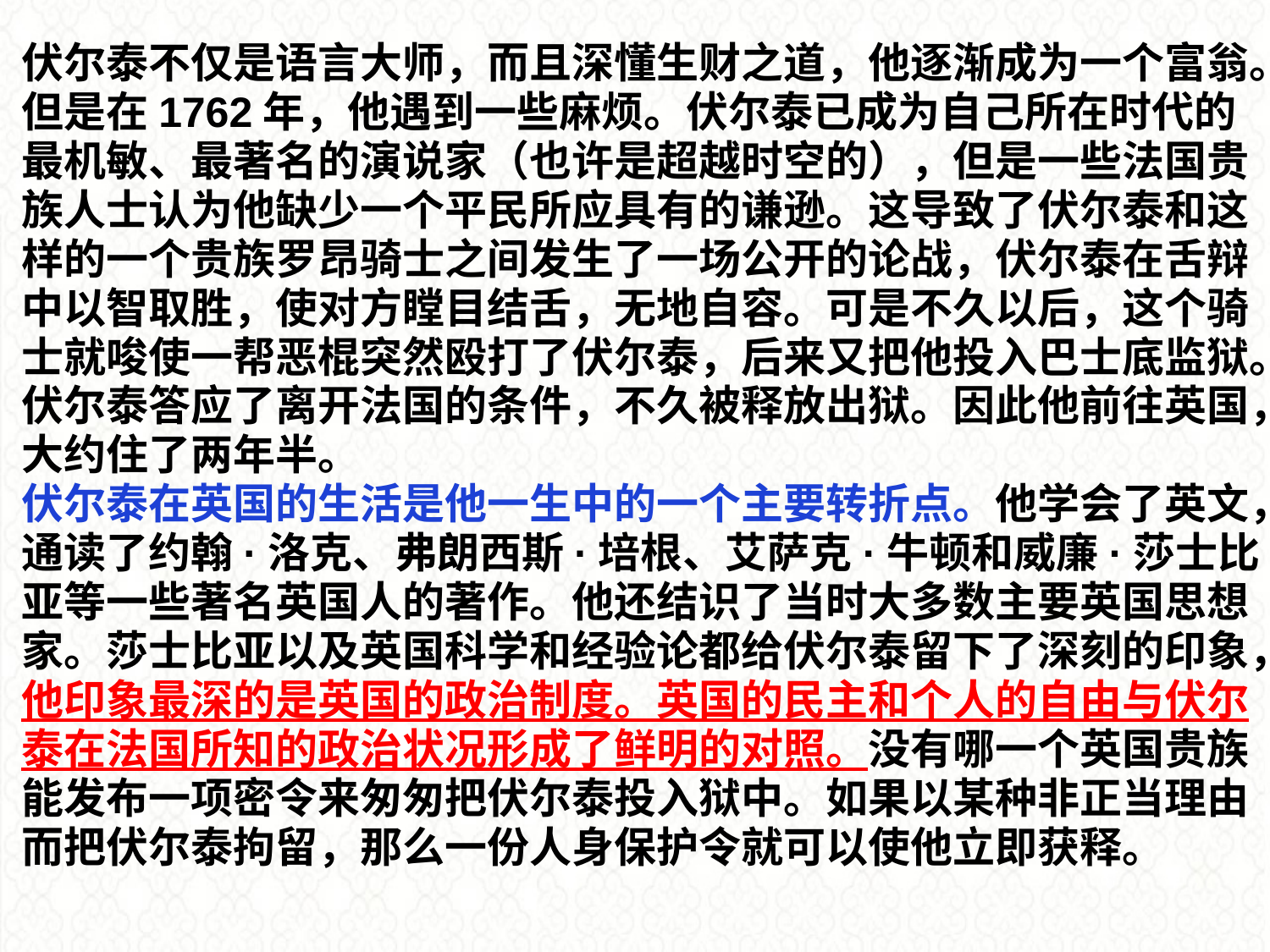

伏尔泰不仅是语言大师，而且深懂生财之道，他逐渐成为一个富翁。但是在1762年，他遇到一些麻烦。伏尔泰已成为自己所在时代的最机敏、最著名的演说家（也许是超越时空的），但是一些法国贵族人士认为他缺少一个平民所应具有的谦逊。这导致了伏尔泰和这样的一个贵族罗昂骑士之间发生了一场公开的论战，伏尔泰在舌辩中以智取胜，使对方瞠目结舌，无地自容。可是不久以后，这个骑士就唆使一帮恶棍突然殴打了伏尔泰，后来又把他投入巴士底监狱。伏尔泰答应了离开法国的条件，不久被释放出狱。因此他前往英国，大约住了两年半。
伏尔泰在英国的生活是他一生中的一个主要转折点。他学会了英文，通读了约翰·洛克、弗朗西斯·培根、艾萨克·牛顿和威廉·莎士比亚等一些著名英国人的著作。他还结识了当时大多数主要英国思想家。莎士比亚以及英国科学和经验论都给伏尔泰留下了深刻的印象，他印象最深的是英国的政治制度。英国的民主和个人的自由与伏尔泰在法国所知的政治状况形成了鲜明的对照。没有哪一个英国贵族能发布一项密令来匆匆把伏尔泰投入狱中。如果以某种非正当理由而把伏尔泰拘留，那么一份人身保护令就可以使他立即获释。